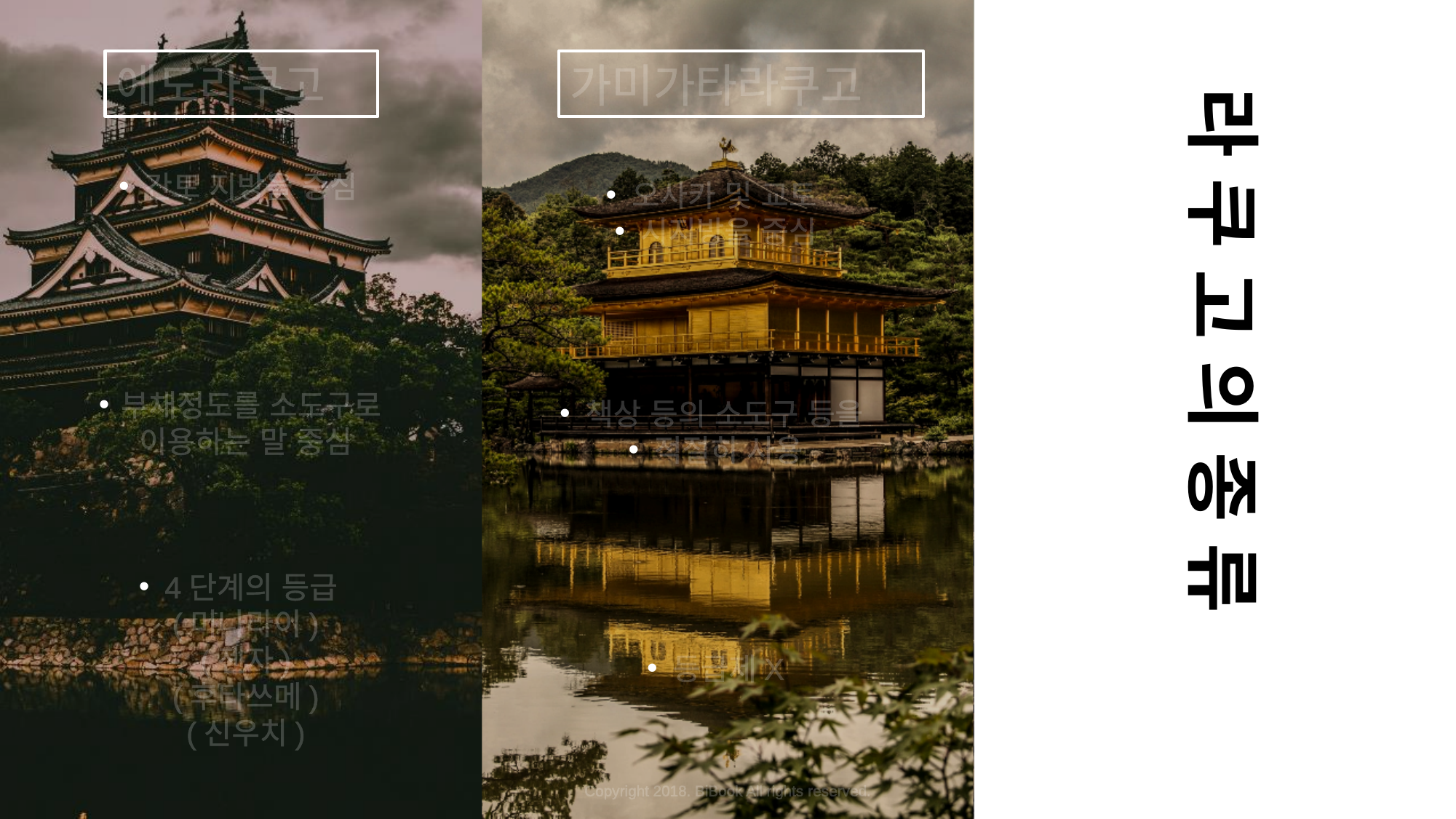

에도라쿠고
간토 지방을 중심

부채정도를 소도구로 이용하는 말 중심

4단계의 등급
(미나라이)
(젠자)
(후타쓰메)
(신우치)
가미가타라쿠고
오사카 및 교토
시지방을 중심

책상 등의 소도구 등을
적절히 사용

등급제X
라 쿠 고 의 종 류